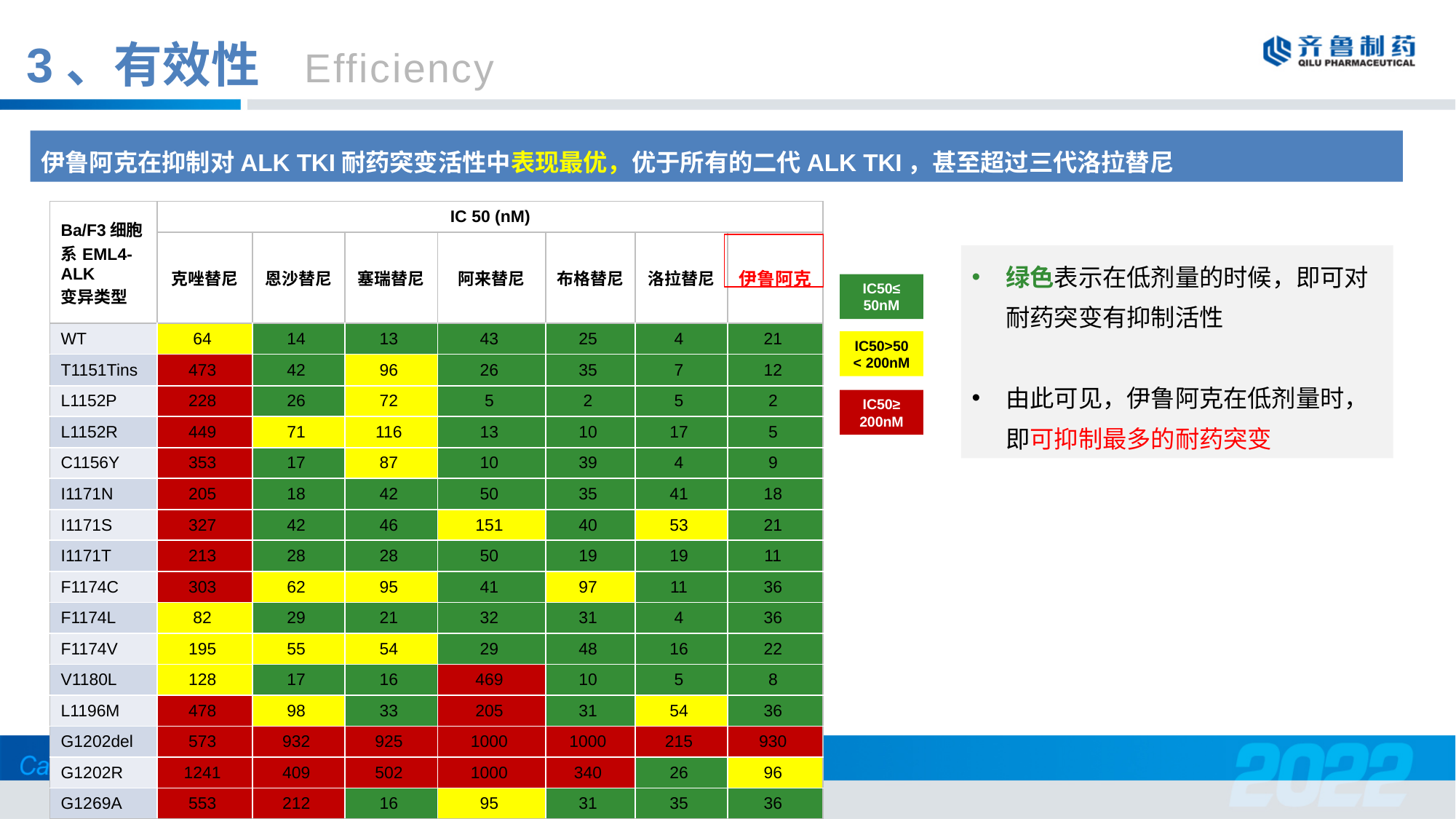

3、有效性   Efficiency
伊鲁阿克在抑制对ALK TKI耐药突变活性中表现最优，优于所有的二代ALK TKI，甚至超过三代洛拉替尼
| Ba/F3细胞系EML4-ALK 变异类型 | IC 50 (nM) |  |  |  |  |  |  |
| --- | --- | --- | --- | --- | --- | --- | --- |
|  | 克唑替尼 | 恩沙替尼 | 塞瑞替尼 | 阿来替尼 | 布格替尼 | 洛拉替尼 | 伊鲁阿克 |
| WT | 64 | 14 | 13 | 43 | 25 | 4 | 21 |
| T1151Tins | 473 | 42 | 96 | 26 | 35 | 7 | 12 |
| L1152P | 228 | 26 | 72 | 5 | 2 | 5 | 2 |
| L1152R | 449 | 71 | 116 | 13 | 10 | 17 | 5 |
| C1156Y | 353 | 17 | 87 | 10 | 39 | 4 | 9 |
| I1171N | 205 | 18 | 42 | 50 | 35 | 41 | 18 |
| I1171S | 327 | 42 | 46 | 151 | 40 | 53 | 21 |
| I1171T | 213 | 28 | 28 | 50 | 19 | 19 | 11 |
| F1174C | 303 | 62 | 95 | 41 | 97 | 11 | 36 |
| F1174L | 82 | 29 | 21 | 32 | 31 | 4 | 36 |
| F1174V | 195 | 55 | 54 | 29 | 48 | 16 | 22 |
| V1180L | 128 | 17 | 16 | 469 | 10 | 5 | 8 |
| L1196M | 478 | 98 | 33 | 205 | 31 | 54 | 36 |
| G1202del | 573 | 932 | 925 | 1000 | 1000 | 215 | 930 |
| G1202R | 1241 | 409 | 502 | 1000 | 340 | 26 | 96 |
| G1269A | 553 | 212 | 16 | 95 | 31 | 35 | 36 |

绿色表示在低剂量的时候，即可对耐药突变有抑制活性

由此可见，伊鲁阿克在低剂量时，即可抑制最多的耐药突变
IC50≤ 50nM
IC50>50 < 200nM
IC50≥ 200nM